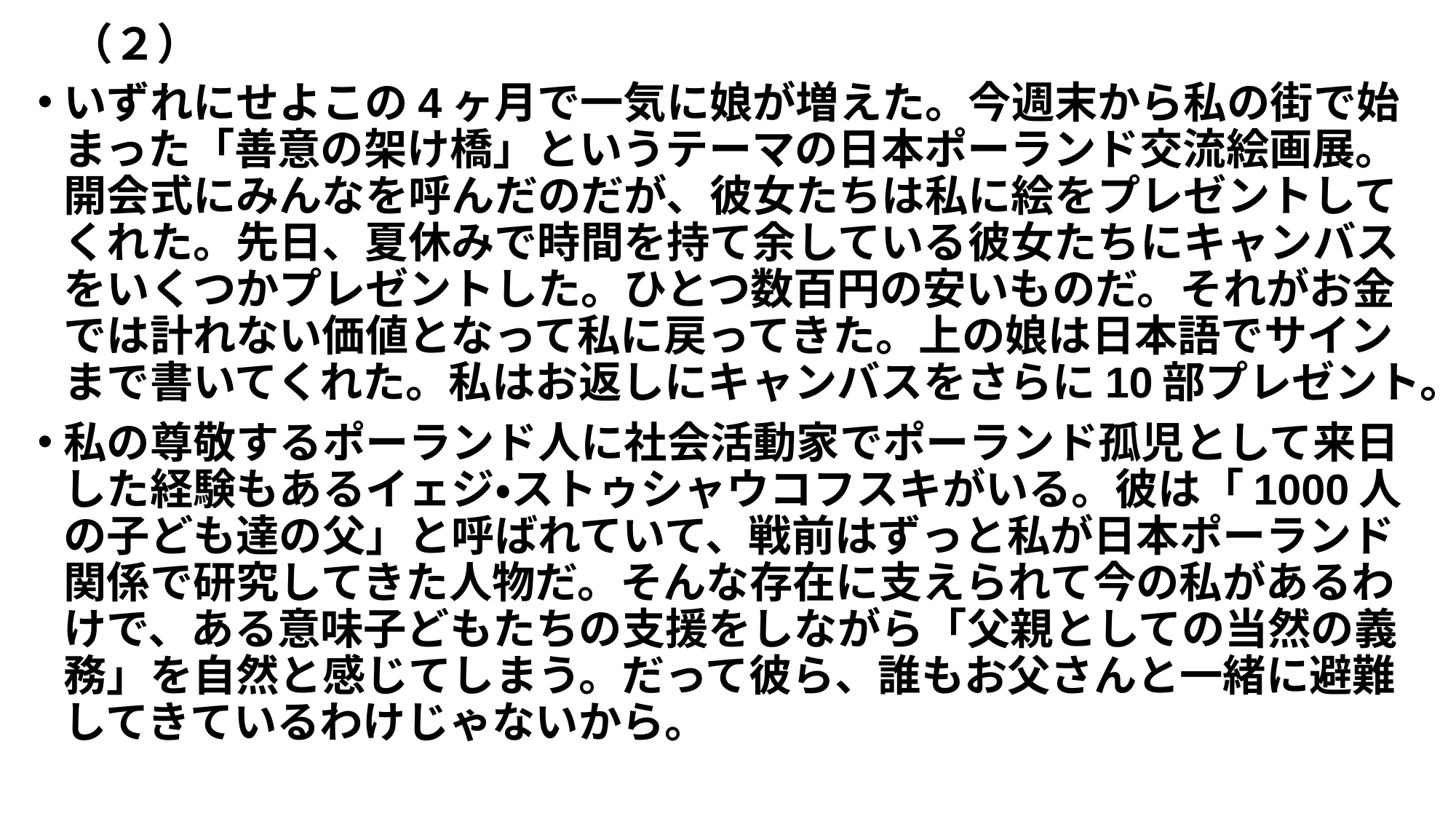

# （２）
いずれにせよこの4ヶ月で一気に娘が増えた。今週末から私の街で始まった「善意の架け橋」というテーマの日本ポーランド交流絵画展。開会式にみんなを呼んだのだが、彼女たちは私に絵をプレゼントしてくれた。先日、夏休みで時間を持て余している彼女たちにキャンバスをいくつかプレゼントした。ひとつ数百円の安いものだ。それがお金では計れない価値となって私に戻ってきた。上の娘は日本語でサインまで書いてくれた。私はお返しにキャンバスをさらに10部プレゼント。
私の尊敬するポーランド人に社会活動家でポーランド孤児として来日した経験もあるイェジ・ストゥシャウコフスキがいる。彼は「1000人の子ども達の父」と呼ばれていて、戦前はずっと私が日本ポーランド関係で研究してきた人物だ。そんな存在に支えられて今の私があるわけで、ある意味子どもたちの支援をしながら「父親としての当然の義務」を自然と感じてしまう。だって彼ら、誰もお父さんと一緒に避難してきているわけじゃないから。